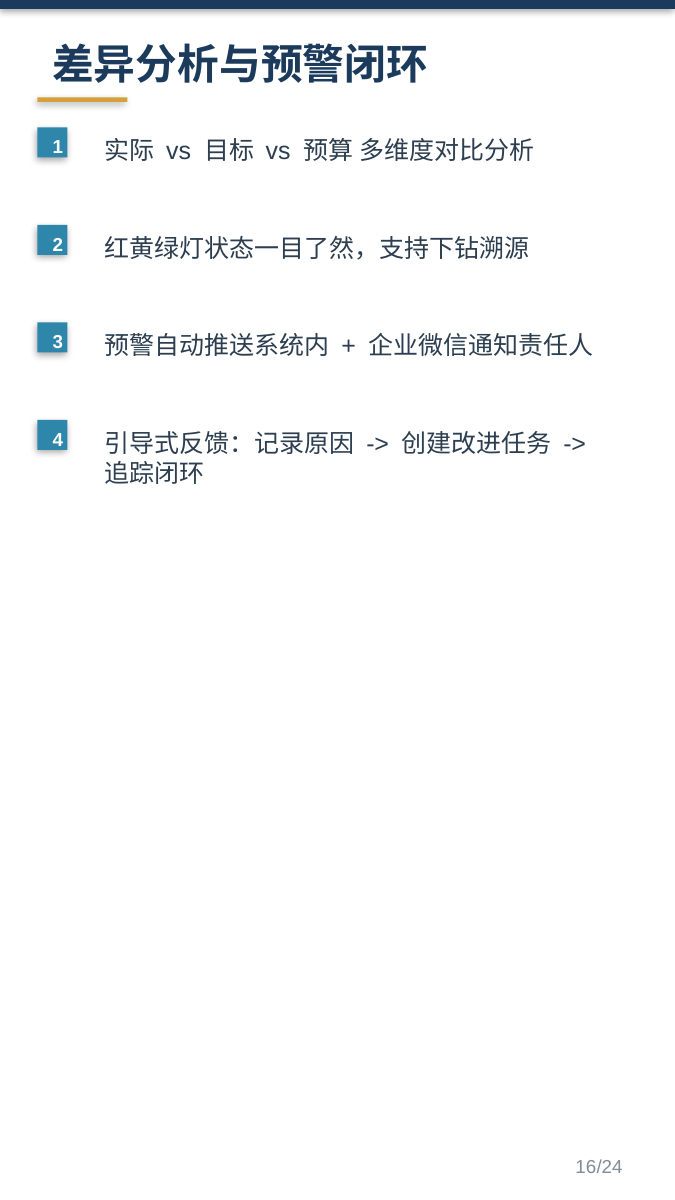

差异分析与预警闭环

1
实际 vs 目标 vs 预算 多维度对比分析

2
红黄绿灯状态一目了然，支持下钻溯源

3
预警自动推送系统内 + 企业微信通知责任人

4
引导式反馈：记录原因 -> 创建改进任务 -> 追踪闭环
16/24